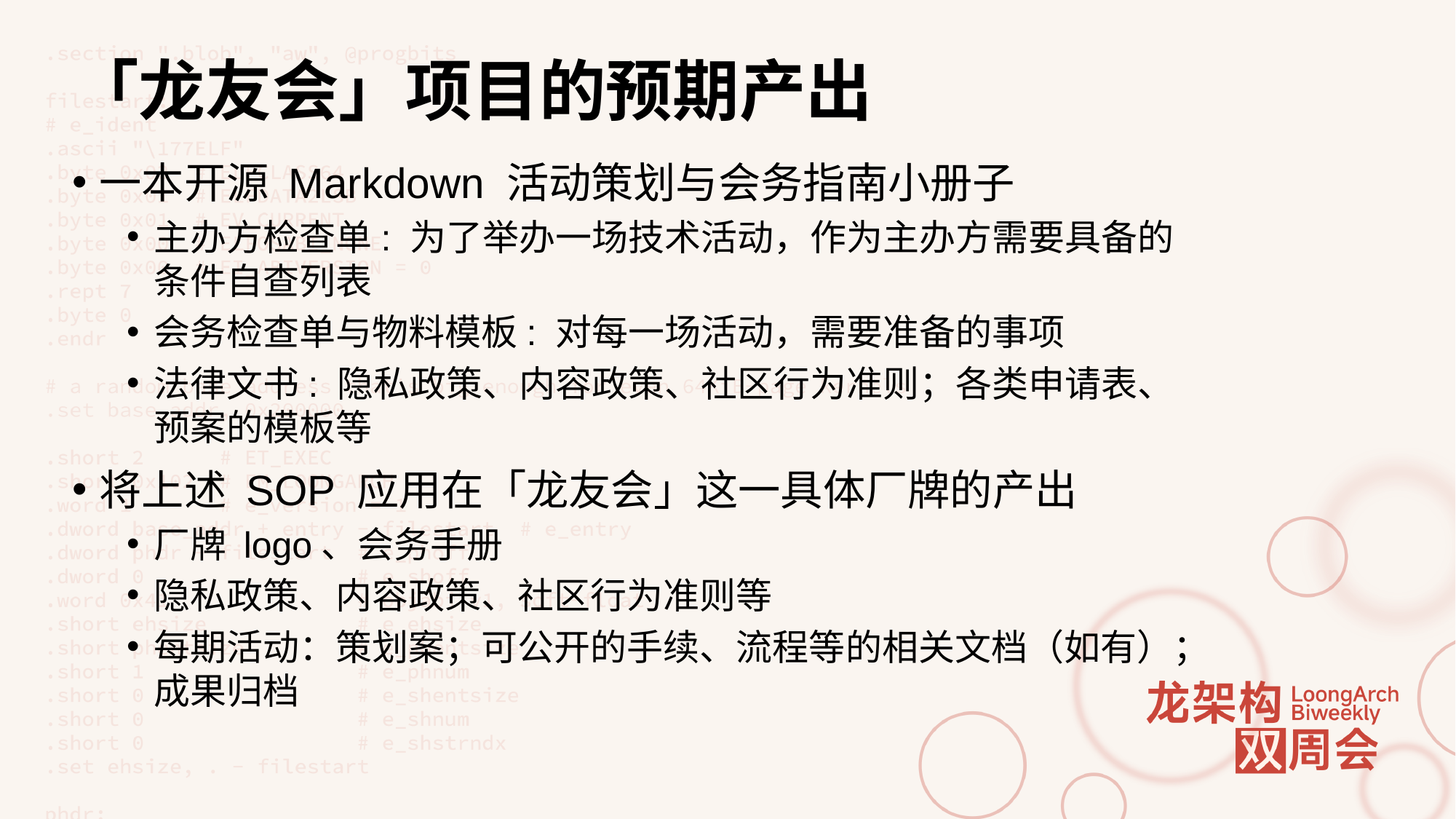

# 「龙友会」项目的预期产出
一本开源 Markdown 活动策划与会务指南小册子
主办方检查单: 为了举办一场技术活动，作为主办方需要具备的条件自查列表
会务检查单与物料模板: 对每一场活动，需要准备的事项
法律文书: 隐私政策、内容政策、社区行为准则；各类申请表、预案的模板等
将上述 SOP 应用在「龙友会」这一具体厂牌的产出
厂牌 logo、会务手册
隐私政策、内容政策、社区行为准则等
每期活动：策划案；可公开的手续、流程等的相关文档（如有）；成果归档